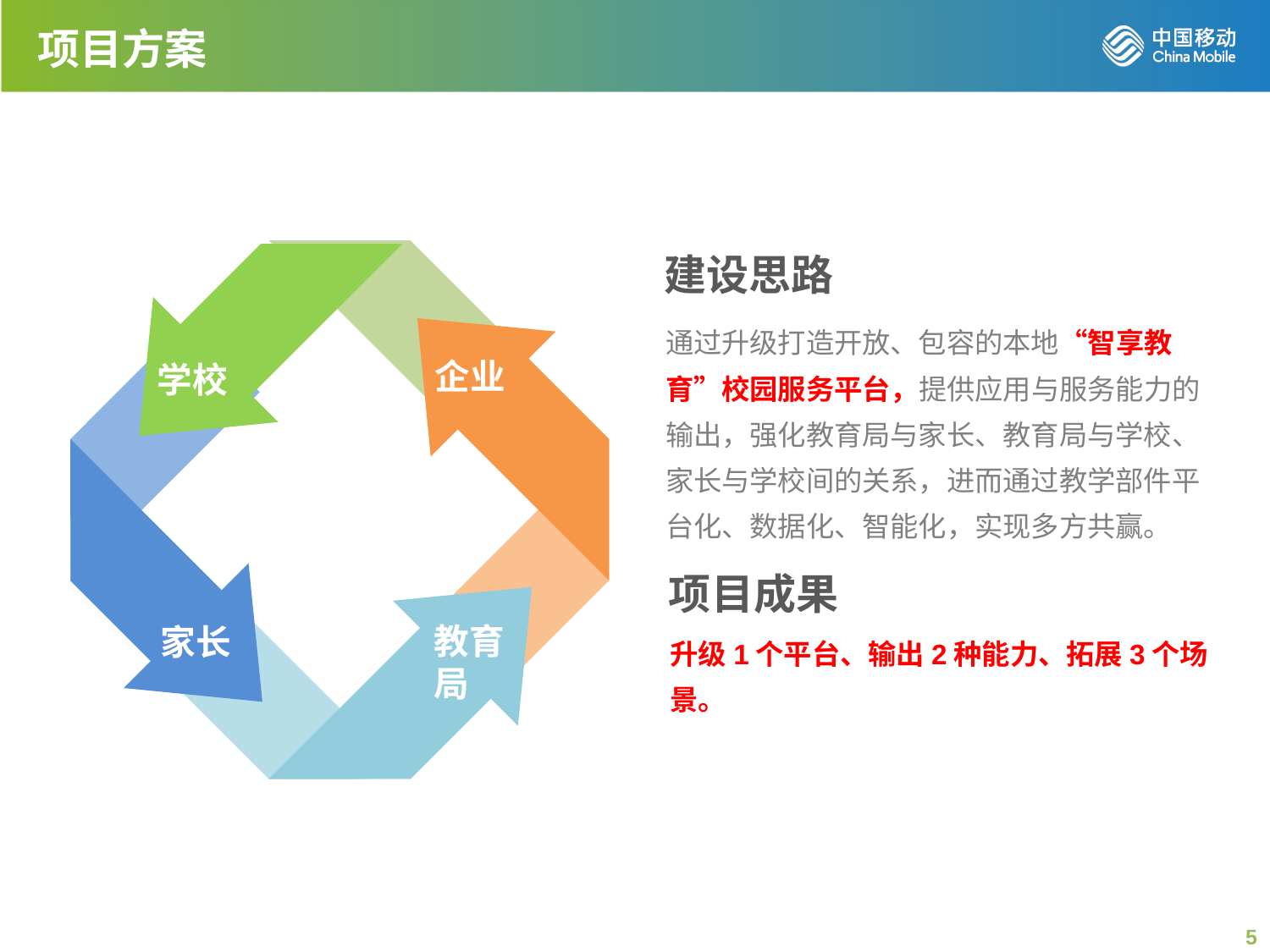

项目方案

建设思路

通过升级打造开放、包容的本地“智享教育”校园服务平台，提供应用与服务能力的输出，强化教育局与家长、教育局与学校、家长与学校间的关系，进而通过教学部件平台化、数据化、智能化，实现多方共赢。

企业
学校

项目成果
教育局
家长
升级1个平台、输出2种能力、拓展3个场景。